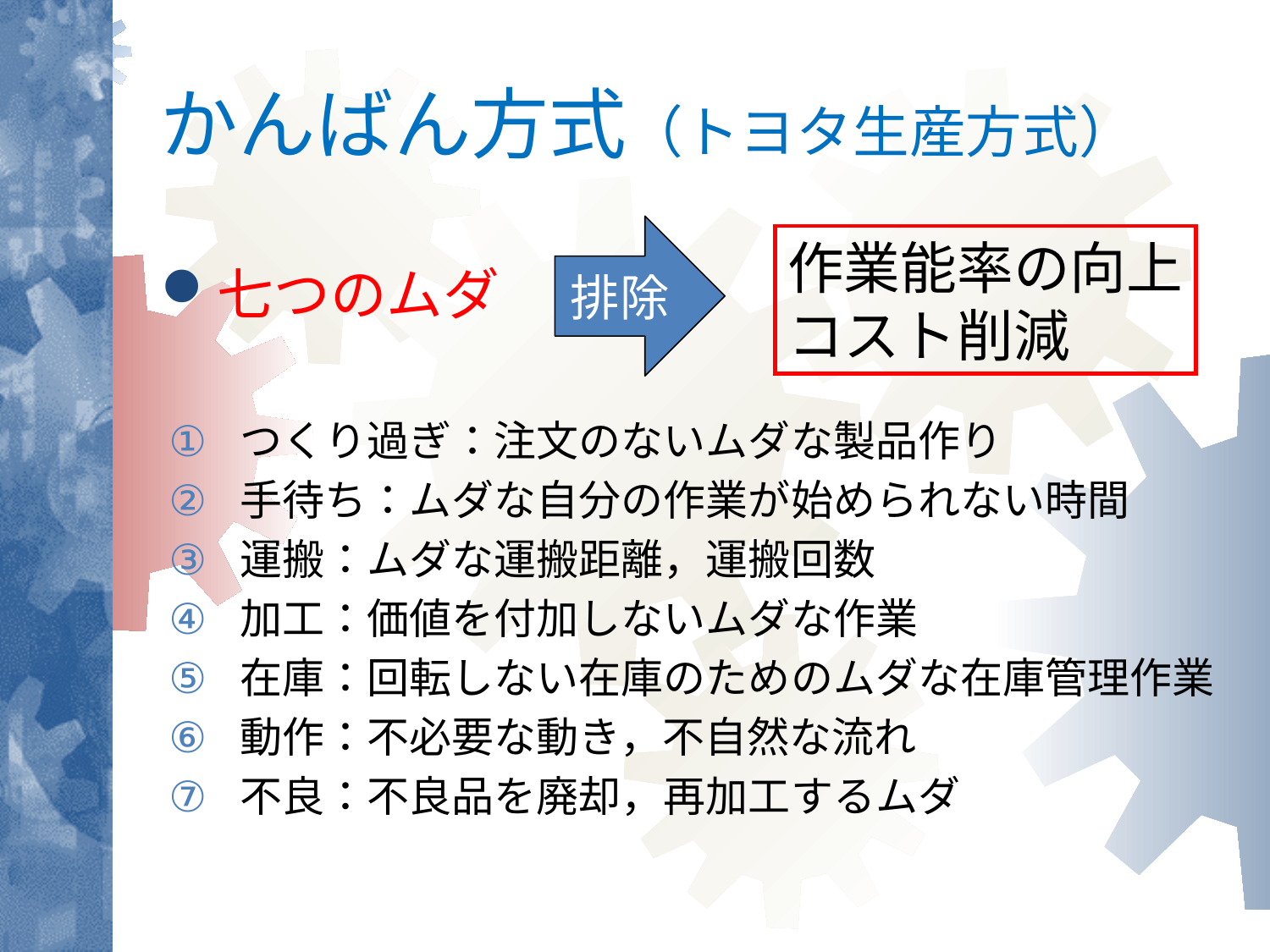

かんばん方式（トヨタ生産方式）
排除
作業能率の向上
コスト削減
七つのムダ

つくり過ぎ：注文のないムダな製品作り
手待ち：ムダな自分の作業が始められない時間
運搬：ムダな運搬距離，運搬回数
加工：価値を付加しないムダな作業
在庫：回転しない在庫のためのムダな在庫管理作業
動作：不必要な動き，不自然な流れ
不良：不良品を廃却，再加工するムダ